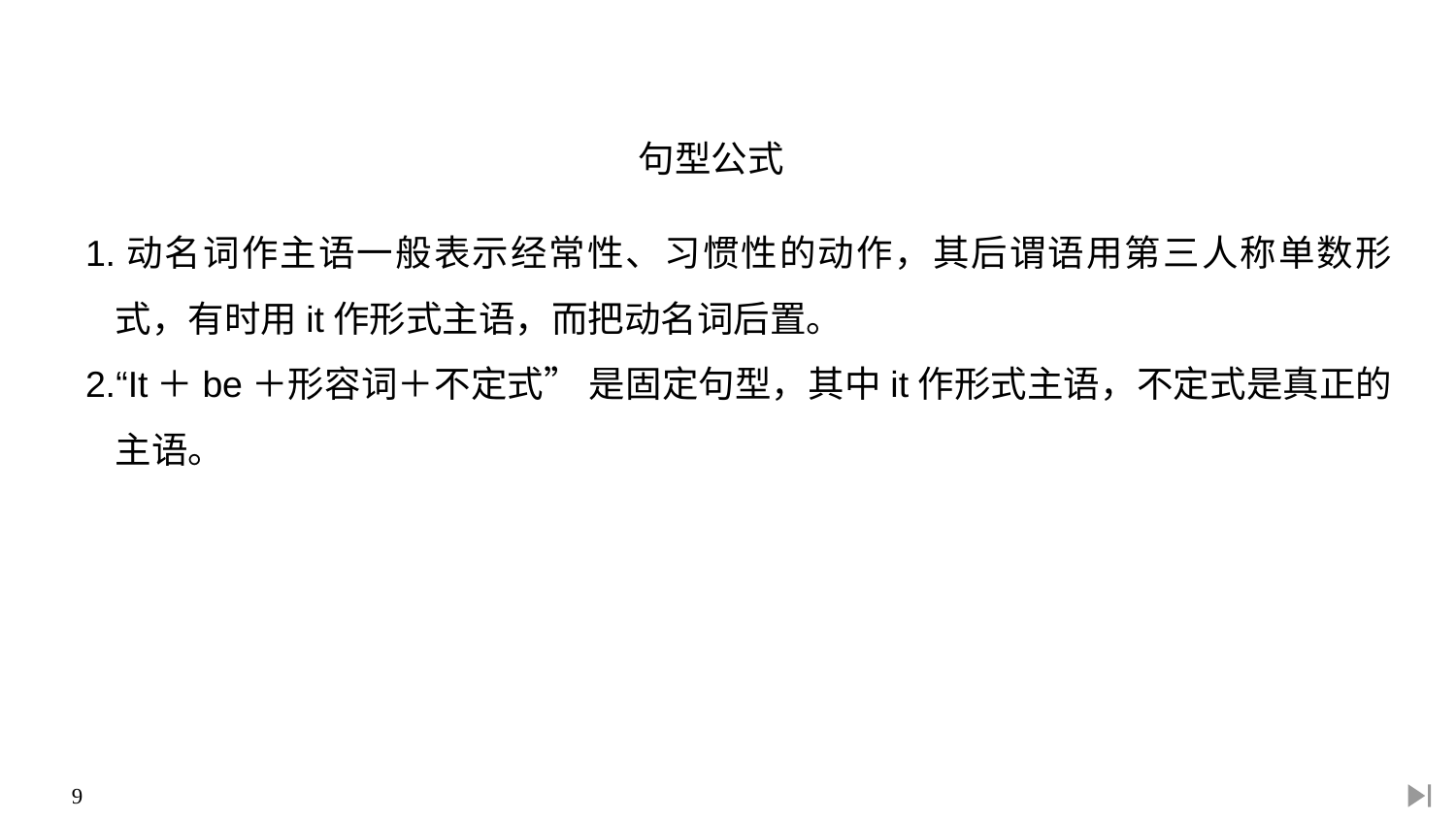

句型公式
1.动名词作主语一般表示经常性、习惯性的动作，其后谓语用第三人称单数形式，有时用it作形式主语，而把动名词后置。
2.“It＋be＋形容词＋不定式” 是固定句型，其中it作形式主语，不定式是真正的主语。